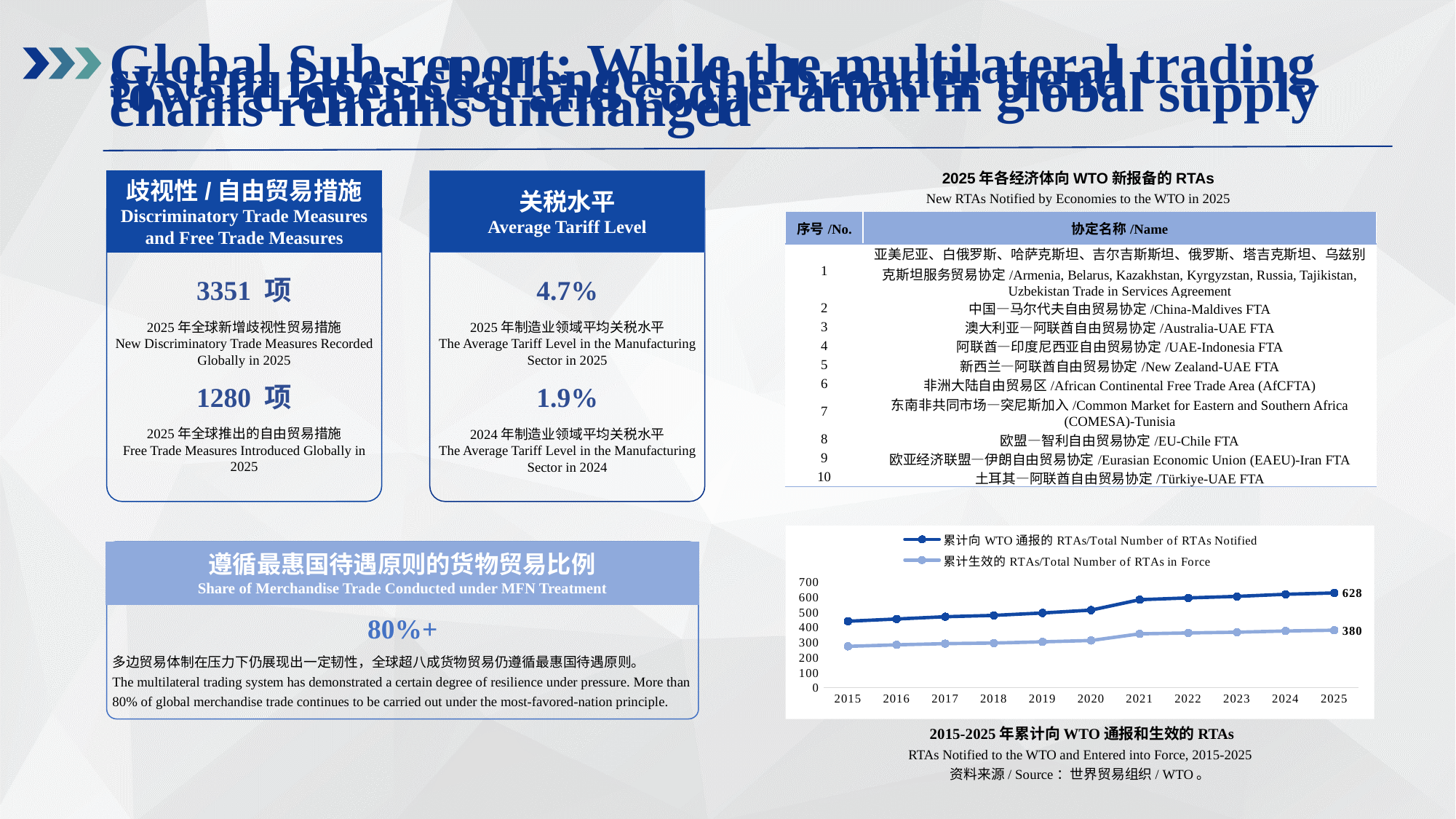

全球篇：多边贸易体制面临挑战，但全球供应链开放合作的大势未改
Global Sub-report: While the multilateral trading system faces challenges, the broader trend
toward openness and cooperation in global supply chains remains unchanged
2025年各经济体向WTO新报备的RTAs
New RTAs Notified by Economies to the WTO in 2025
歧视性/自由贸易措施
Discriminatory Trade Measures and Free Trade Measures
关税水平
Average Tariff Level

| 序号/No. | 协定名称/Name |
| --- | --- |
| 1 | 亚美尼亚、白俄罗斯、哈萨克斯坦、吉尔吉斯斯坦、俄罗斯、塔吉克斯坦、乌兹别克斯坦服务贸易协定/Armenia, Belarus, Kazakhstan, Kyrgyzstan, Russia, Tajikistan, Uzbekistan Trade in Services Agreement |
| 2 | 中国—马尔代夫自由贸易协定/China-Maldives FTA |
| 3 | 澳大利亚—阿联酋自由贸易协定/Australia-UAE FTA |
| 4 | 阿联酋—印度尼西亚自由贸易协定/UAE-Indonesia FTA |
| 5 | 新西兰—阿联酋自由贸易协定/New Zealand-UAE FTA |
| 6 | 非洲大陆自由贸易区/African Continental Free Trade Area (AfCFTA) |
| 7 | 东南非共同市场—突尼斯加入/Common Market for Eastern and Southern Africa (COMESA)-Tunisia |
| 8 | 欧盟—智利自由贸易协定/EU-Chile FTA |
| 9 | 欧亚经济联盟—伊朗自由贸易协定/Eurasian Economic Union (EAEU)-Iran FTA |
| 10 | 土耳其—阿联酋自由贸易协定/Türkiye-UAE FTA |
3351 项
4.7%
2025年全球新增歧视性贸易措施
New Discriminatory Trade Measures Recorded Globally in 2025
2025年制造业领域平均关税水平
The Average Tariff Level in the Manufacturing Sector in 2025
1280 项
1.9%
2025年全球推出的自由贸易措施
Free Trade Measures Introduced Globally in 2025
2024年制造业领域平均关税水平
The Average Tariff Level in the Manufacturing Sector in 2024

### Chart

| Category | 累计向WTO通报的RTAs/Total Number of RTAs Notified | 累计生效的RTAs/Total Number of RTAs in Force |
|---|---|---|
| 2015 | 440.0 | 273.0 |
| 2016 | 455.0 | 283.0 |
| 2017 | 470.0 | 291.0 |
| 2018 | 479.0 | 295.0 |
| 2019 | 495.0 | 303.0 |
| 2020 | 514.0 | 312.0 |
| 2021 | 583.0 | 356.0 |
| 2022 | 595.0 | 362.0 |
| 2023 | 605.0 | 367.0 |
| 2024 | 619.0 | 375.0 |
| 2025 | 628.0 | 380.0 |
遵循最惠国待遇原则的货物贸易比例
Share of Merchandise Trade Conducted under MFN Treatment

80%+
多边贸易体制在压力下仍展现出一定韧性，全球超八成货物贸易仍遵循最惠国待遇原则。
The multilateral trading system has demonstrated a certain degree of resilience under pressure. More than 80% of global merchandise trade continues to be carried out under the most-favored-nation principle.
 2015-2025年累计向WTO通报和生效的RTAs
RTAs Notified to the WTO and Entered into Force, 2015-2025
资料来源/ Source：世界贸易组织/ WTO。